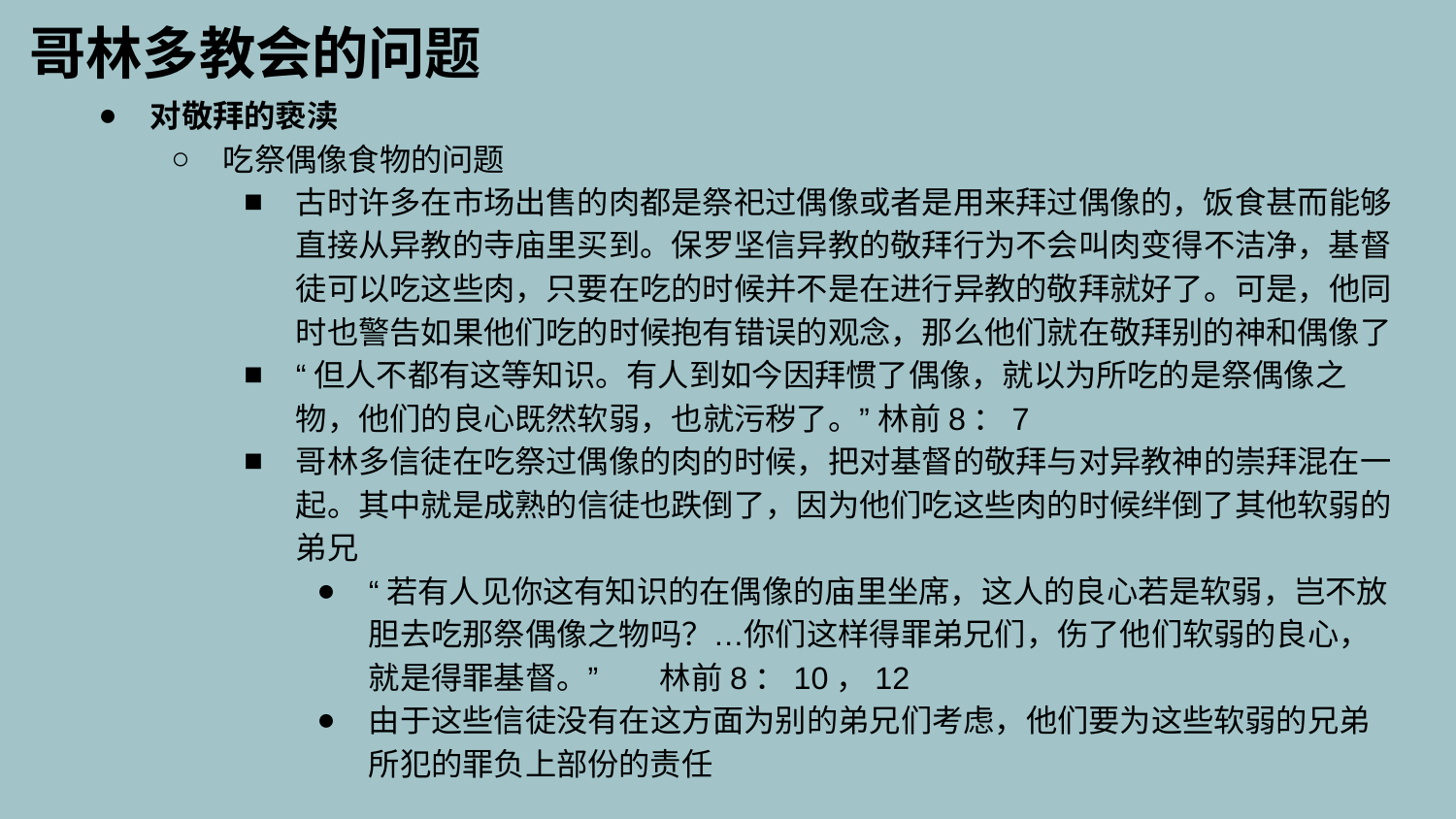

哥林多教会的问题

对敬拜的亵渎
吃祭偶像食物的问题
古时许多在市场出售的肉都是祭祀过偶像或者是用来拜过偶像的，饭食甚而能够直接从异教的寺庙里买到。保罗坚信异教的敬拜行为不会叫肉变得不洁净，基督徒可以吃这些肉，只要在吃的时候并不是在进行异教的敬拜就好了。可是，他同时也警告如果他们吃的时候抱有错误的观念，那么他们就在敬拜别的神和偶像了
“但人不都有这等知识。有人到如今因拜惯了偶像，就以为所吃的是祭偶像之物，他们的良心既然软弱，也就污秽了。”	林前8：7
哥林多信徒在吃祭过偶像的肉的时候，把对基督的敬拜与对异教神的崇拜混在一起。其中就是成熟的信徒也跌倒了，因为他们吃这些肉的时候绊倒了其他软弱的弟兄
“若有人见你这有知识的在偶像的庙里坐席，这人的良心若是软弱，岂不放胆去吃那祭偶像之物吗？…你们这样得罪弟兄们，伤了他们软弱的良心，就是得罪基督。”	林前8：10，12
由于这些信徒没有在这方面为别的弟兄们考虑，他们要为这些软弱的兄弟所犯的罪负上部份的责任